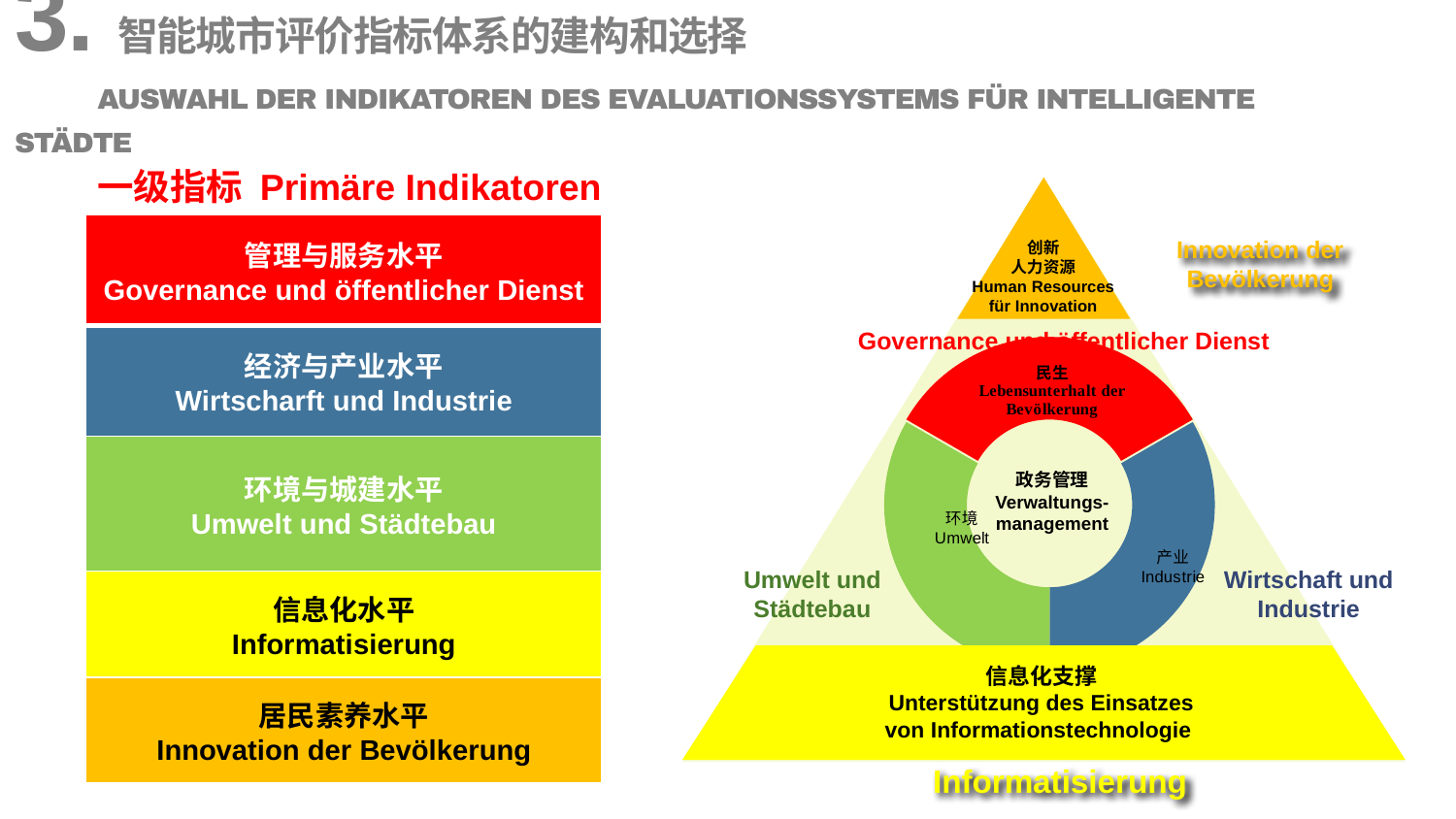

3.智能城市评价指标体系的建构和选择
            Auswahl der Indikatoren des Evaluationssystems für intelligente Städte
一级指标 Primäre Indikatoren

创新
人力资源
Human Resources für Innovation

### Chart

| Category | 销售额 |
|---|---|
| 产业化 | 1.0 |
| 民生 | 1.0 |
| 城市规划 | 1.0 |
信息化支撑
Unterstützung des Einsatzes von Informationstechnologie
政务管理
Verwaltungs-management
| 管理与服务水平 Governance und öffentlicher Dienst |
| --- |
| 经济与产业水平 Wirtscharft und Industrie |
| 环境与城建水平 Umwelt und Städtebau |
| 信息化水平 Informatisierung |
| 居民素养水平 Innovation der Bevölkerung |
Innovation der Bevölkerung
Governance und öffentlicher Dienst
Umwelt und Städtebau
Wirtschaft und Industrie
Informatisierung